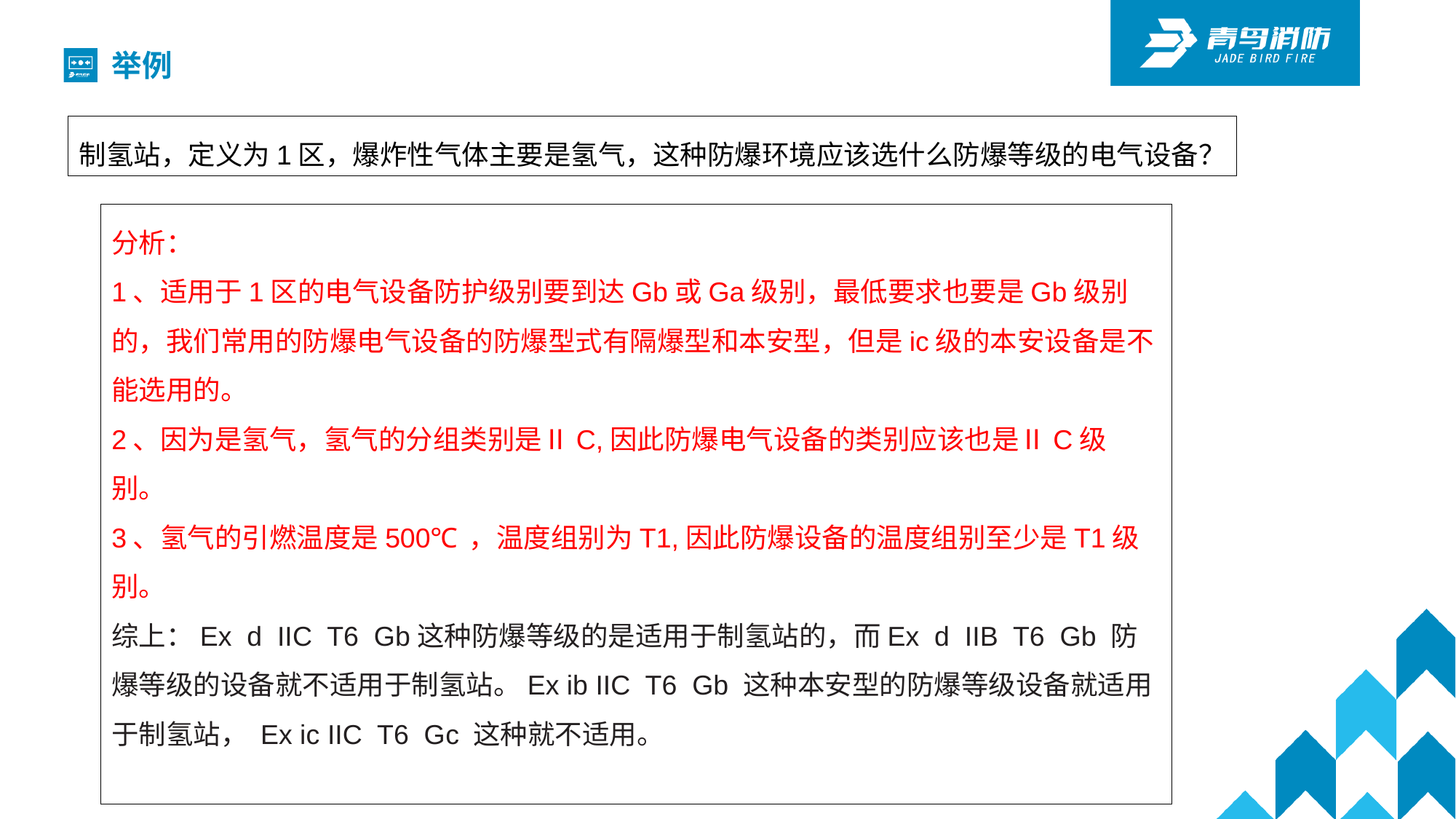

举例
制氢站，定义为1区，爆炸性气体主要是氢气，这种防爆环境应该选什么防爆等级的电气设备？
分析：
1、适用于1区的电气设备防护级别要到达Gb或Ga级别，最低要求也要是Gb级别的，我们常用的防爆电气设备的防爆型式有隔爆型和本安型，但是ic级的本安设备是不能选用的。
2、因为是氢气，氢气的分组类别是ⅡC,因此防爆电气设备的类别应该也是ⅡC级别。
3、氢气的引燃温度是500℃，温度组别为T1,因此防爆设备的温度组别至少是T1级别。
综上：Ex  d  IIC  T6  Gb这种防爆等级的是适用于制氢站的，而Ex  d  IIB  T6  Gb 防爆等级的设备就不适用于制氢站。Ex ib IIC  T6  Gb 这种本安型的防爆等级设备就适用于制氢站， Ex ic IIC  T6  Gc 这种就不适用。